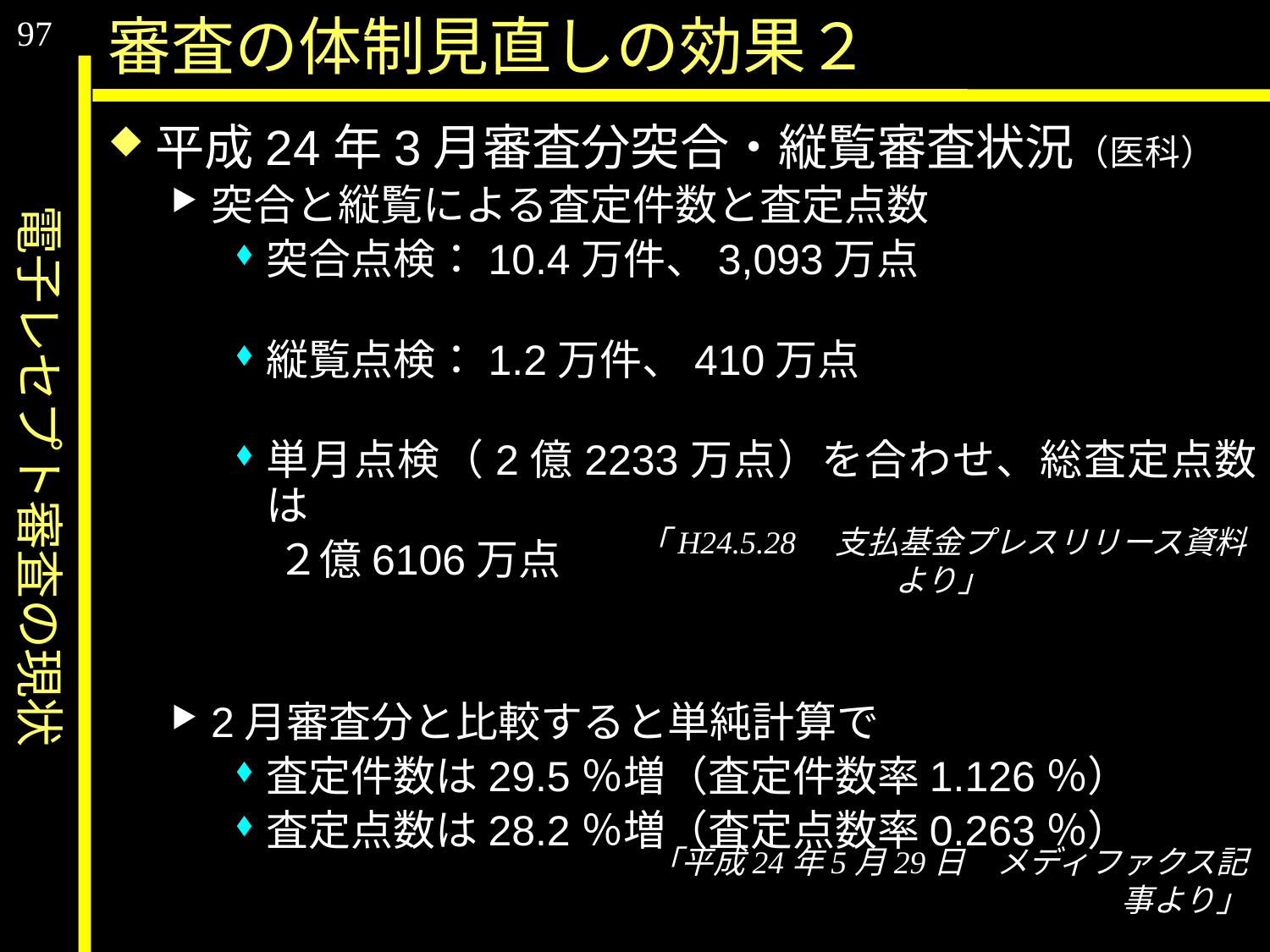

電子レセプト審査の現状
97
審査の体制見直しの効果２

平成24年3月審査分突合・縦覧審査状況（医科）
突合と縦覧による査定件数と査定点数
突合点検：10.4万件、3,093万点

縦覧点検：1.2万件、410万点

単月点検（2億2233万点）を合わせ、総査定点数は
　２億6106万点

2月審査分と比較すると単純計算で
査定件数は29.5％増（査定件数率1.126％）
査定点数は28.2％増（査定点数率0.263％）
「H24.5.28　支払基金プレスリリース資料より」
「平成24年5月29日　メディファクス記事より」